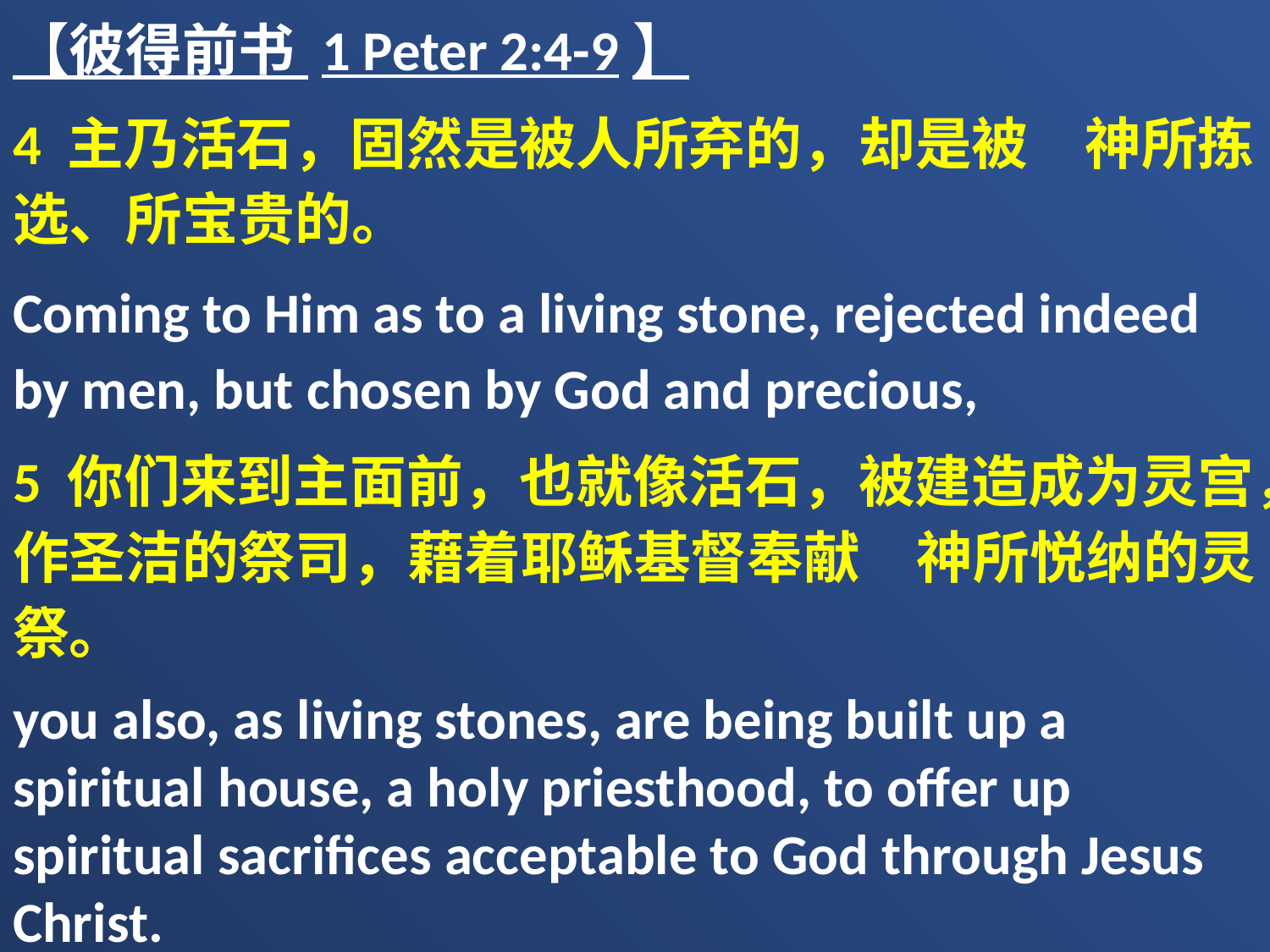

【彼得前书 1 Peter 2:4-9】
4 主乃活石，固然是被人所弃的，却是被　神所拣选、所宝贵的。
Coming to Him as to a living stone, rejected indeed by men, but chosen by God and precious,
5 你们来到主面前，也就像活石，被建造成为灵宫，作圣洁的祭司，藉着耶稣基督奉献　神所悦纳的灵祭。
you also, as living stones, are being built up a spiritual house, a holy priesthood, to offer up spiritual sacrifices acceptable to God through Jesus Christ.